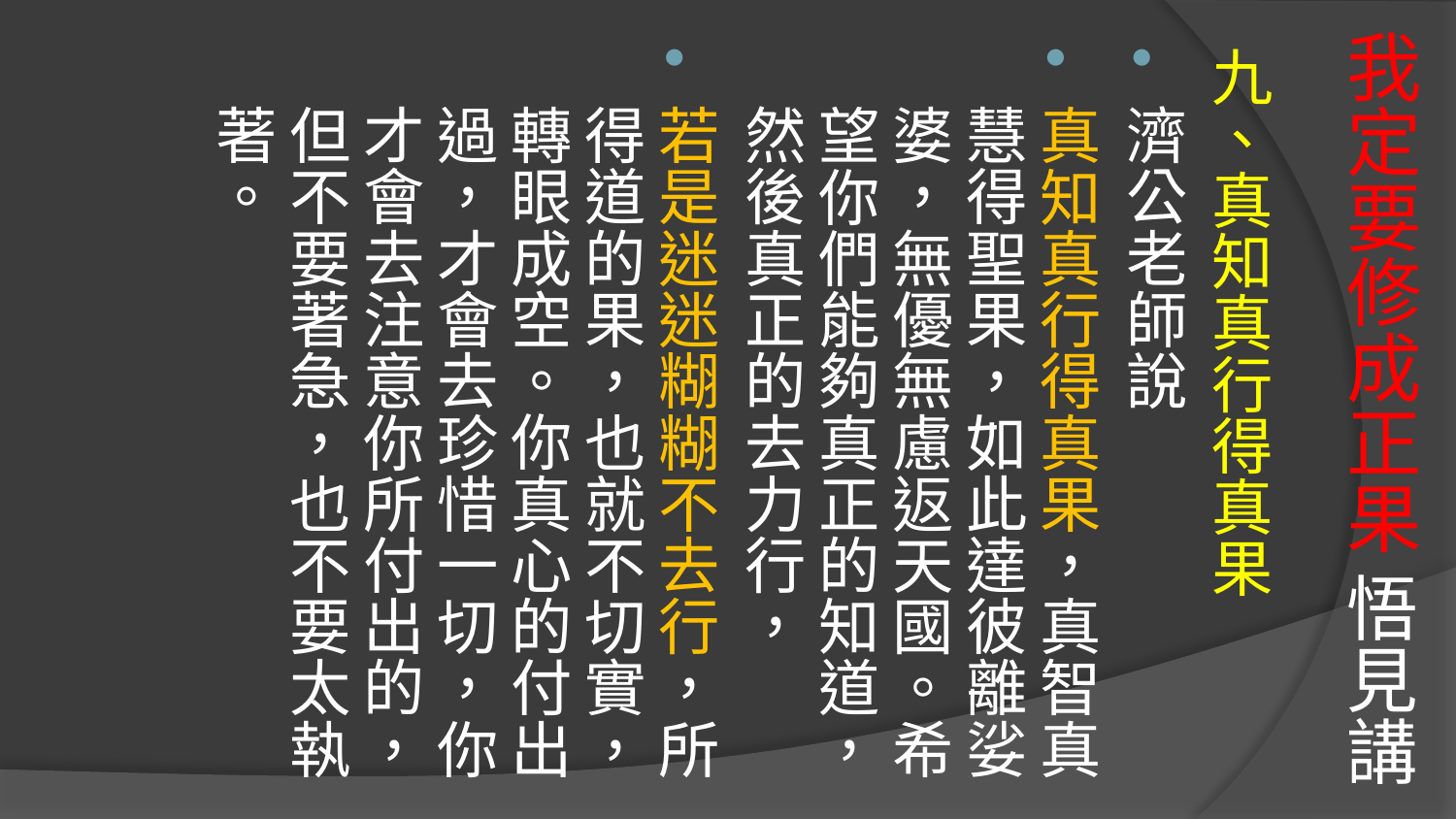

# 我定要修成正果 悟見講
九、真知真行得真果
濟公老師說
真知真行得真果，真智真慧得聖果，如此達彼離娑婆，無優無慮返天國。希望你們能夠真正的知道，然後真正的去力行，
若是迷迷糊糊不去行，所得道的果，也就不切實，轉眼成空。你真心的付出過，才會去珍惜一切，你才會去注意你所付出的，但不要著急，也不要太執著。